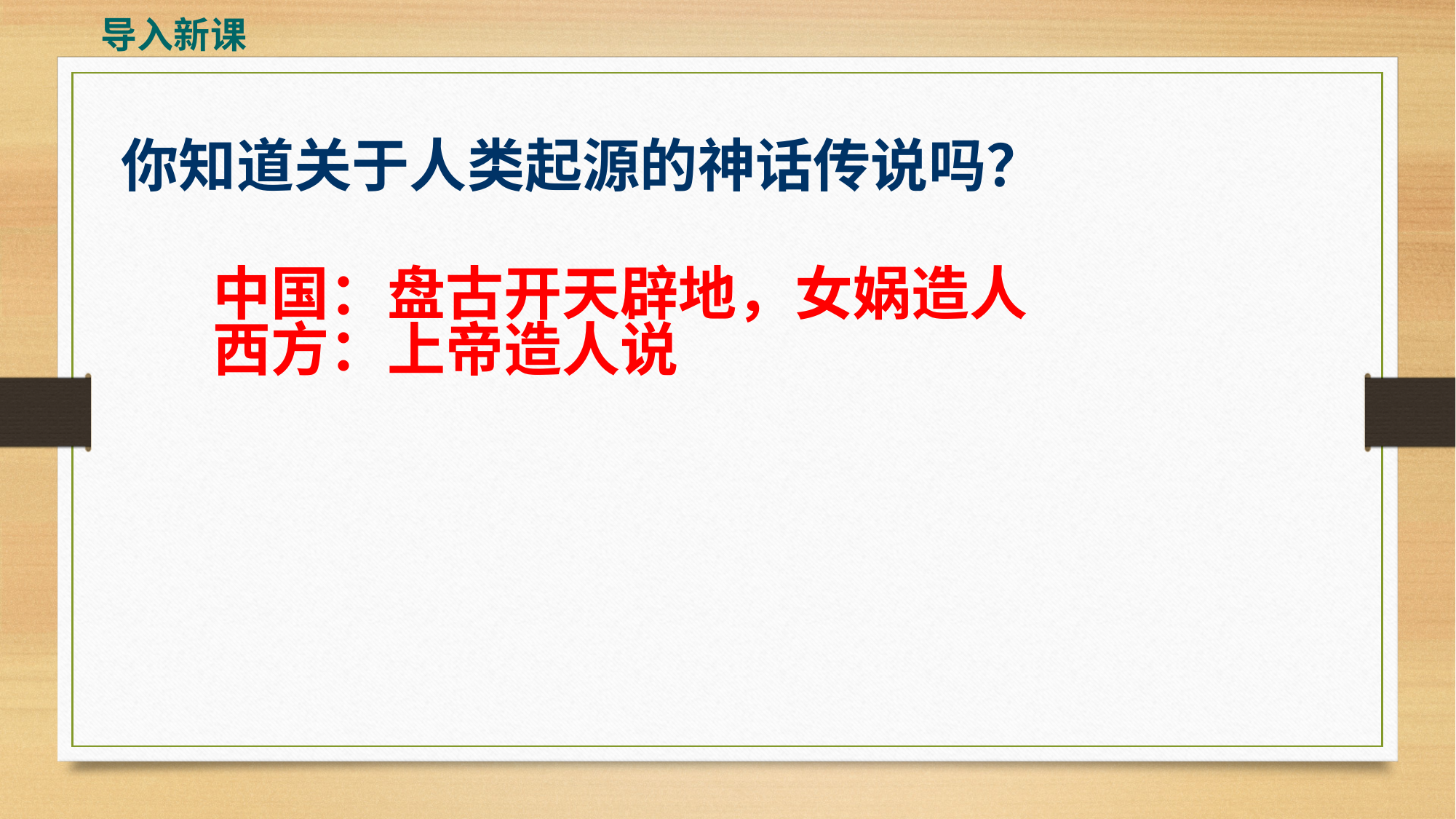

导入新课
你知道关于人类起源的神话传说吗？
中国：盘古开天辟地，女娲造人
西方：上帝造人说